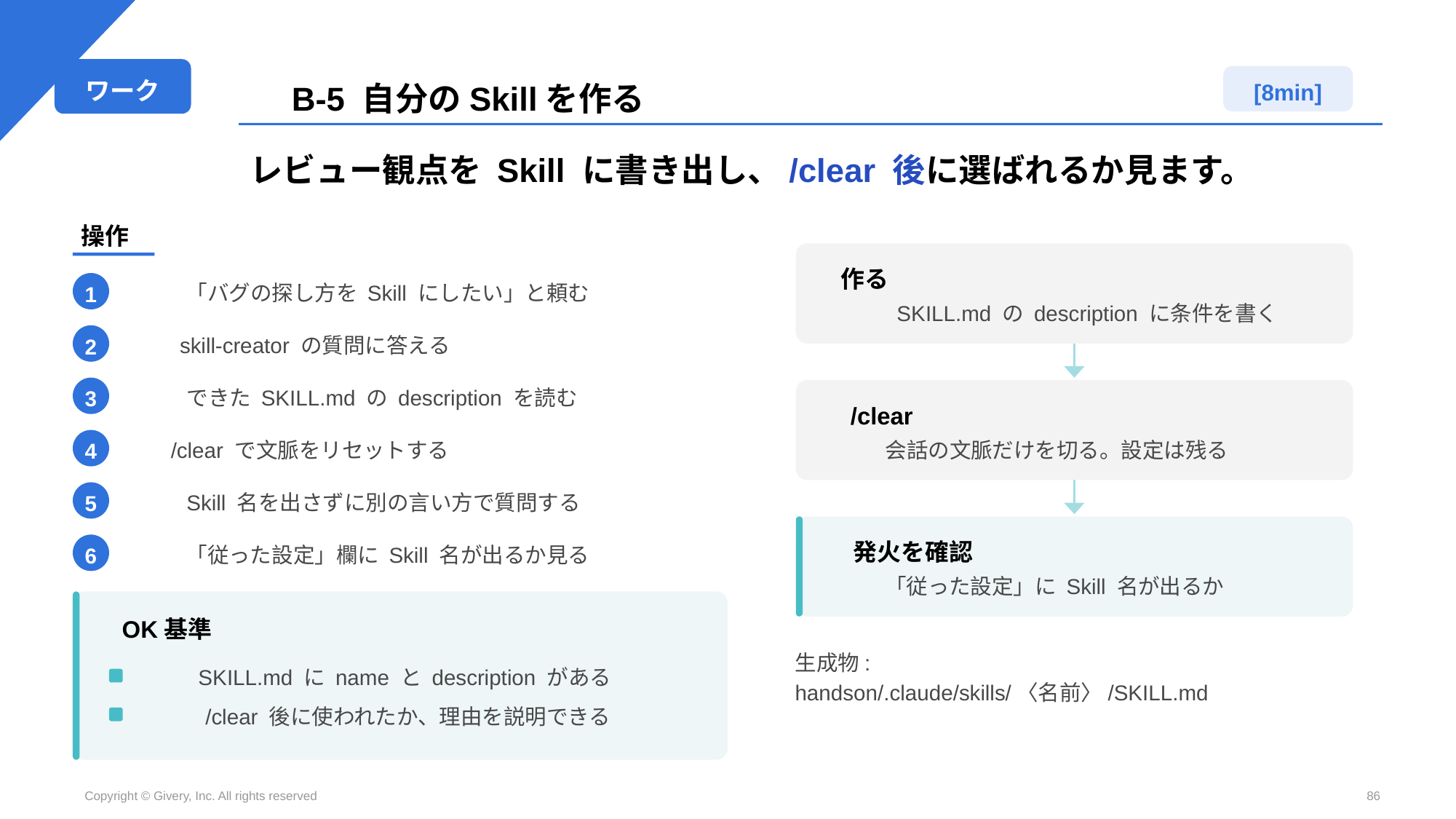

ワーク
B-5 自分のSkillを作る
[8min]

レビュー観点を Skill に書き出し、/clear 後に選ばれるか見ます。
操作

作る

「バグの探し方を Skill にしたい」と頼む
1
SKILL.md の description に条件を書く

skill-creator の質問に答える
2

できた SKILL.md の description を読む
3
/clear

/clear で文脈をリセットする
会話の文脈だけを切る。設定は残る
4

Skill 名を出さずに別の言い方で質問する
5

発火を確認
「従った設定」欄に Skill 名が出るか見る
6
「従った設定」に Skill 名が出るか

OK基準
生成物:
handson/.claude/skills/〈名前〉/SKILL.md
SKILL.md に name と description がある

/clear 後に使われたか、理由を説明できる

Copyright © Givery, Inc. All rights reserved
86